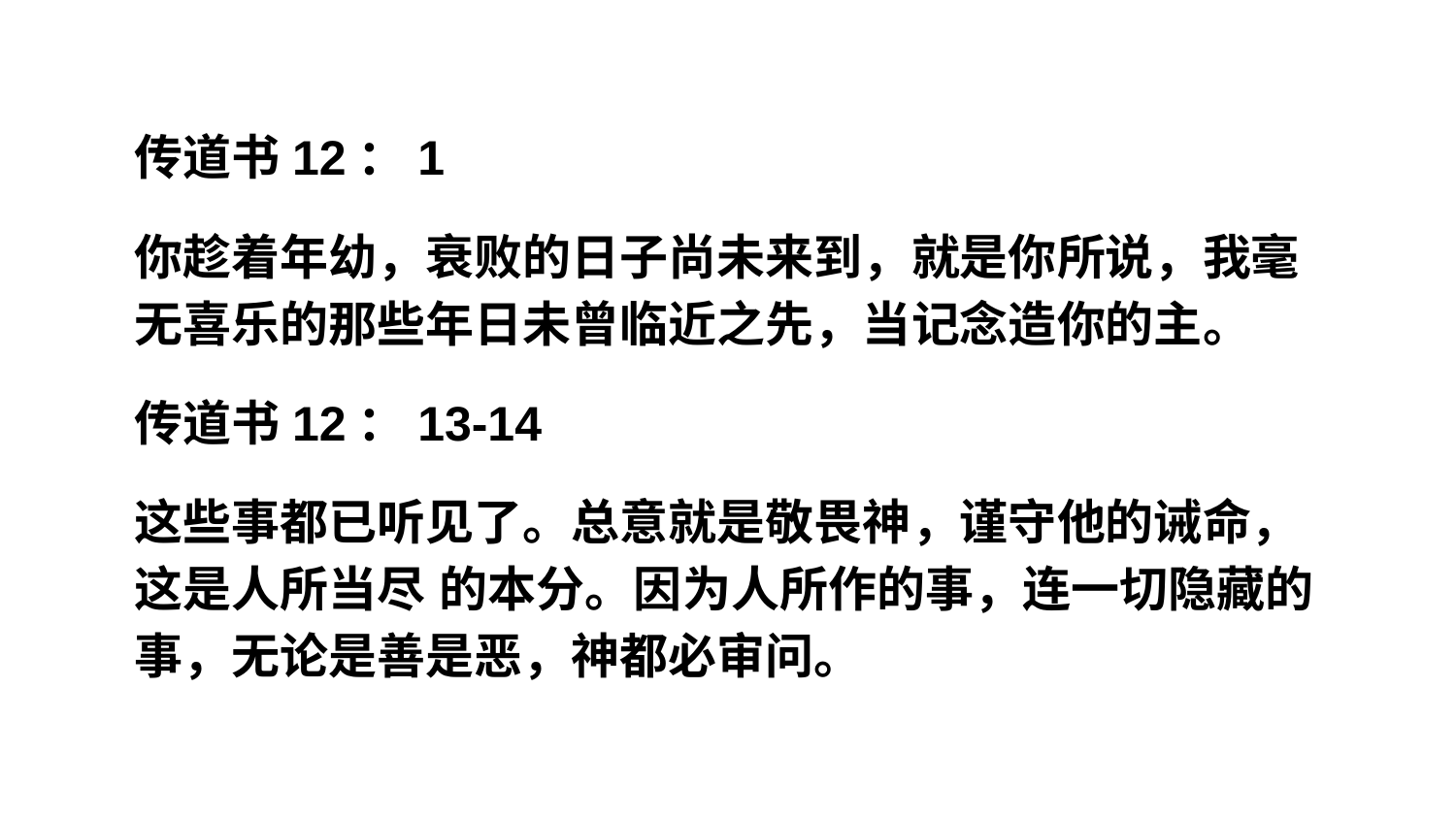

#
传道书12：1
你趁着年幼，衰败的日子尚未来到，就是你所说，我毫无喜乐的那些年日未曾临近之先，当记念造你的主。
传道书12：13-14
这些事都已听见了。总意就是敬畏神，谨守他的诫命，这是人所当尽 的本分。因为人所作的事，连一切隐藏的事，无论是善是恶，神都必审问。